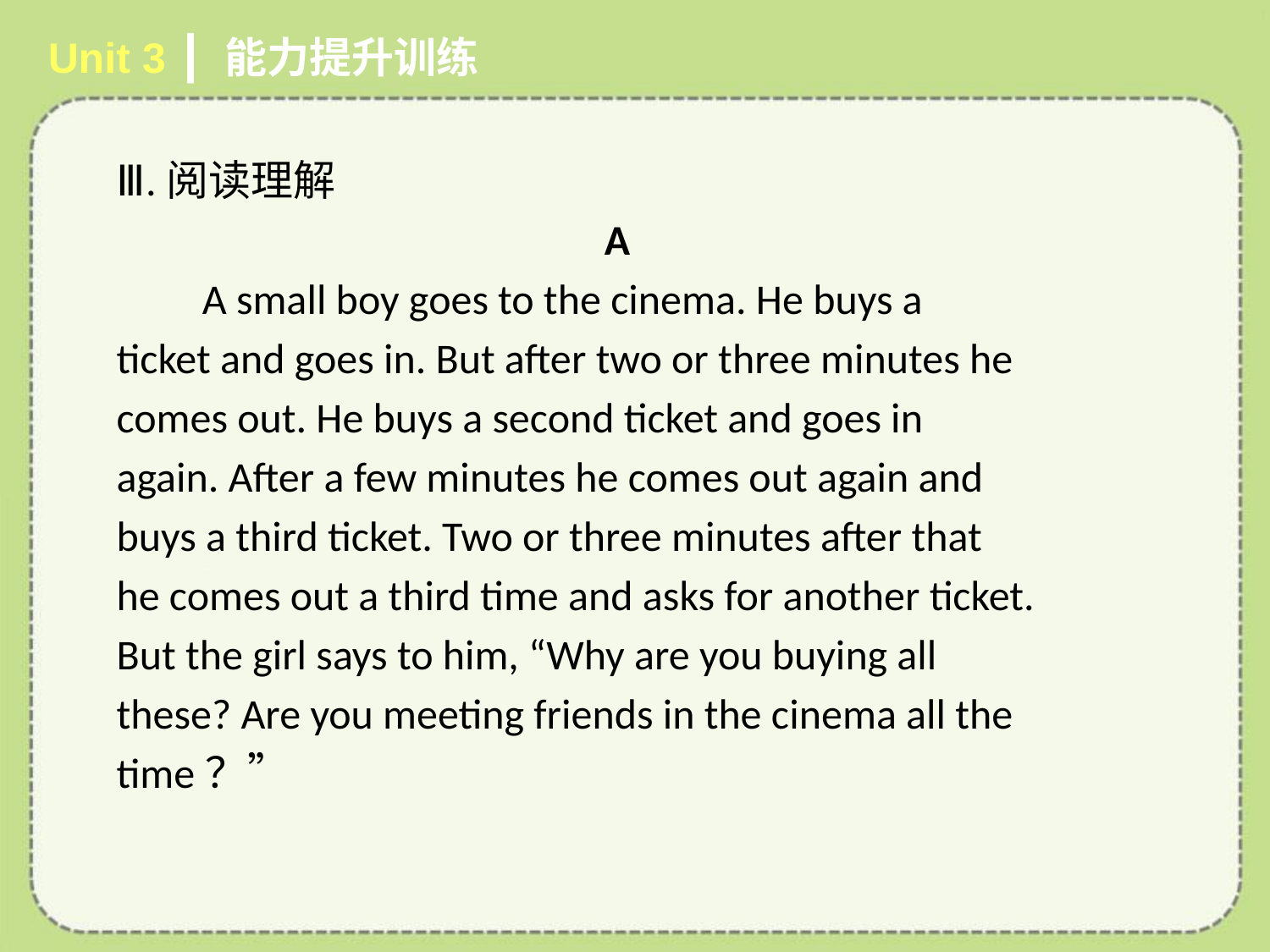

Unit 3 ┃ 能力提升训练
# Ⅲ.阅读理解
A
         A small boy goes to the cinema. He buys a
ticket and goes in. But after two or three minutes he
comes out. He buys a second ticket and goes in
again. After a few minutes he comes out again and
buys a third ticket. Two or three minutes after that
he comes out a third time and asks for another ticket.
But the girl says to him, “Why are you buying all
these? Are you meeting friends in the cinema all the
time？”